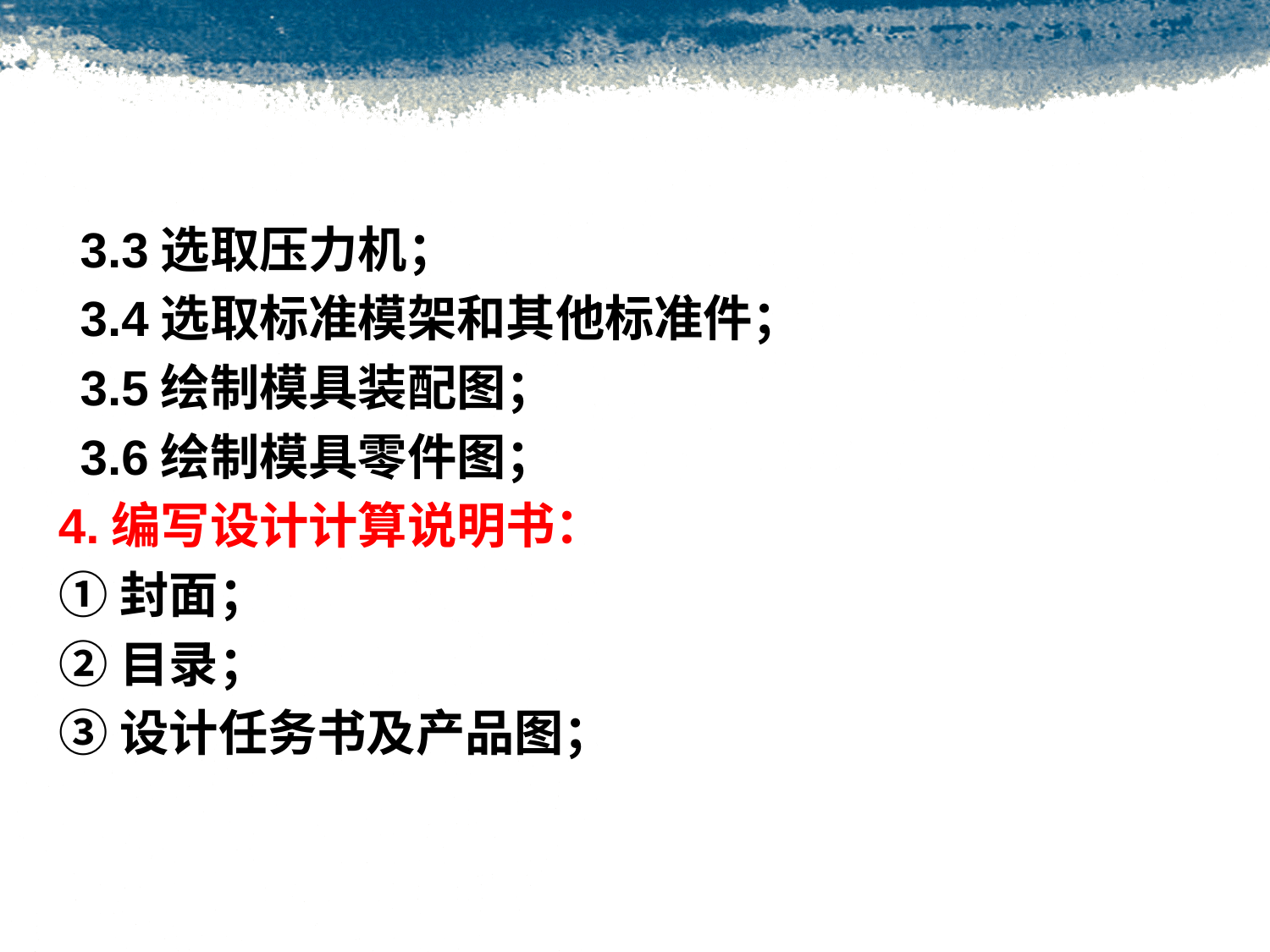

3.3选取压力机；
    3.4选取标准模架和其他标准件；
    3.5绘制模具装配图；
    3.6绘制模具零件图；
   4.编写设计计算说明书：
   ①封面；
   ②目录；
   ③设计任务书及产品图；